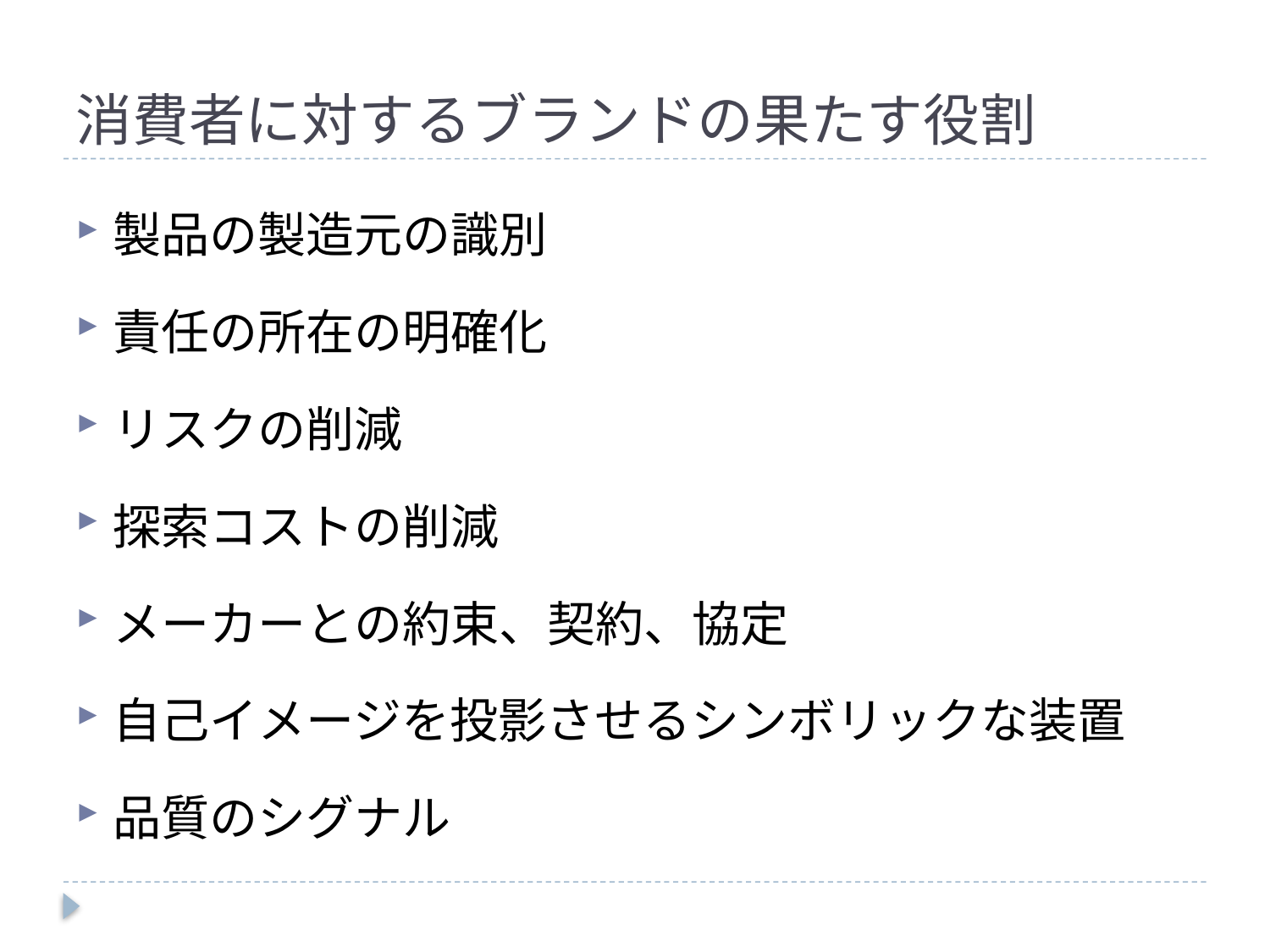

# 消費者に対するブランドの果たす役割
製品の製造元の識別
責任の所在の明確化
リスクの削減
探索コストの削減
メーカーとの約束、契約、協定
自己イメージを投影させるシンボリックな装置
品質のシグナル